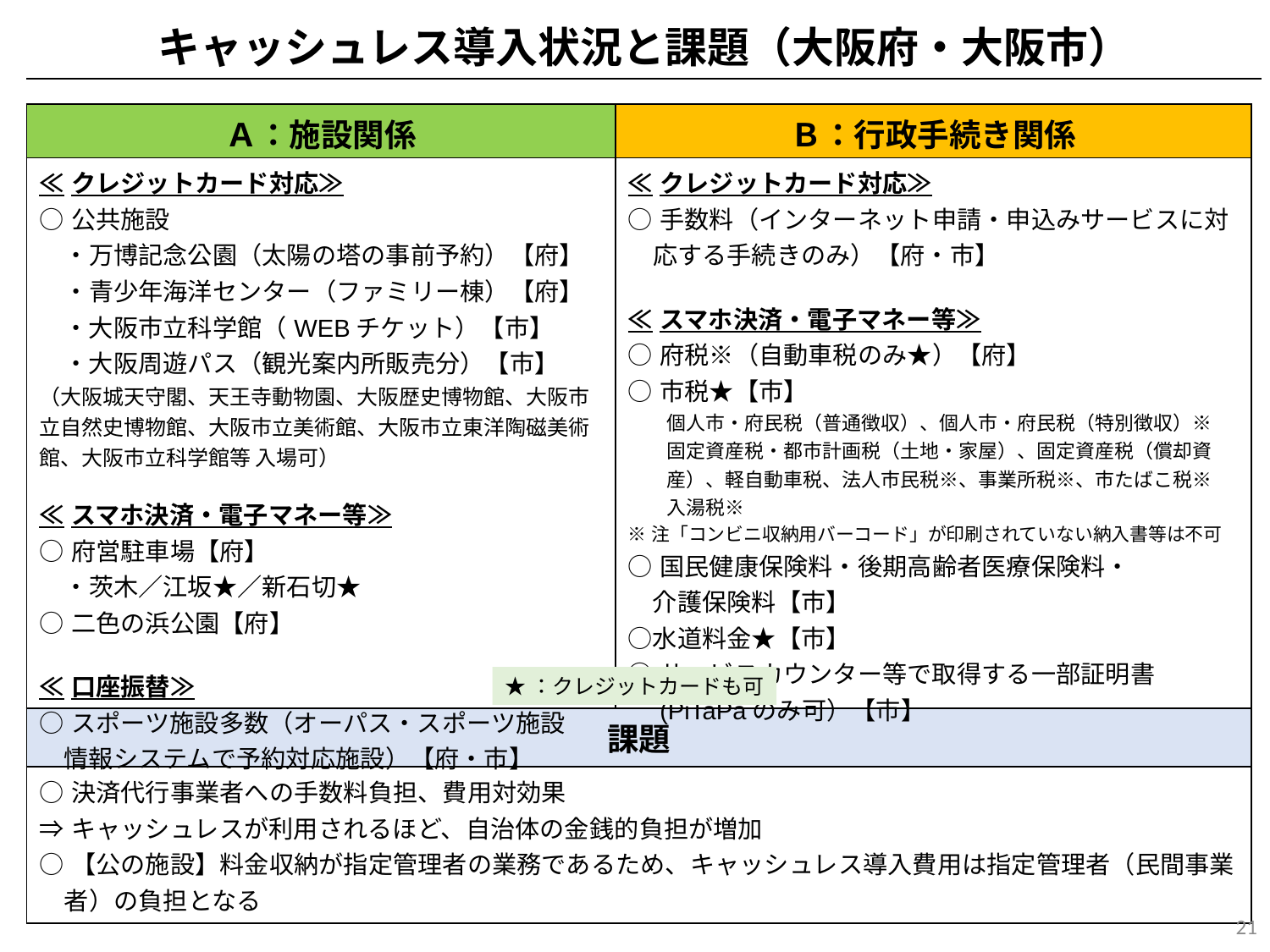

キャッシュレス導入状況と課題（大阪府・大阪市）
| Ａ：施設関係 | Ｂ：行政手続き関係 |
| --- | --- |
| ≪クレジットカード対応≫ ○公共施設 　・万博記念公園（太陽の塔の事前予約）【府】 　・青少年海洋センター（ファミリー棟）【府】 　・大阪市立科学館（WEBチケット）【市】 　・大阪周遊パス（観光案内所販売分）【市】 （大阪城天守閣、天王寺動物園、大阪歴史博物館、大阪市立自然史博物館、大阪市立美術館、大阪市立東洋陶磁美術館、大阪市立科学館等 入場可） ≪スマホ決済・電子マネー等≫ ○府営駐車場【府】 　・茨木／江坂★／新石切★ ○二色の浜公園【府】 ≪口座振替≫ ○スポーツ施設多数（オーパス・スポーツ施設 　情報システムで予約対応施設）【府・市】 | ≪クレジットカード対応≫ ○手数料（インターネット申請・申込みサービスに対応する手続きのみ）【府・市】 ≪スマホ決済・電子マネー等≫ ○府税※（自動車税のみ★）【府】 ○市税★【市】 　　個人市・府民税（普通徴収）、個人市・府民税（特別徴収）※ 　　固定資産税・都市計画税（土地・家屋）、固定資産税（償却資 　　産）、軽自動車税、法人市民税※、事業所税※、市たばこ税※ 　　入湯税※　 ※注「コンビニ収納用バーコード」が印刷されていない納入書等は不可 ○国民健康保険料・後期高齢者医療保険料・ 　介護保険料【市】 ○水道料金★【市】 ○サービスカウンター等で取得する一部証明書 　(PiTaPaのみ可）【市】 |
★：クレジットカードも可
| 課題 |
| --- |
| ○決済代行事業者への手数料負担、費用対効果 ⇒キャッシュレスが利用されるほど、自治体の金銭的負担が増加 ○【公の施設】料金収納が指定管理者の業務であるため、キャッシュレス導入費用は指定管理者（民間事業者）の負担となる |
21